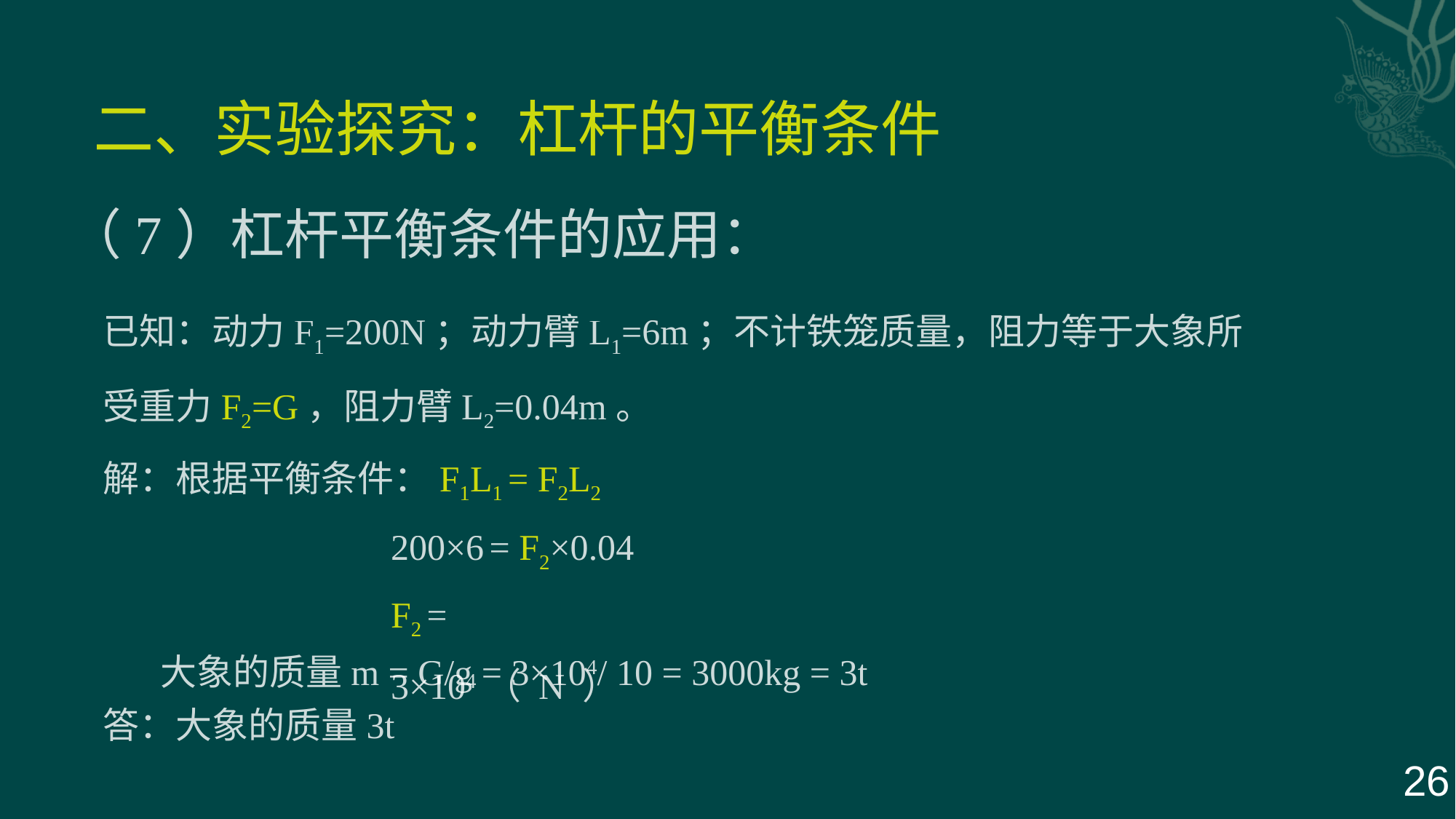

二、实验探究：杠杆的平衡条件
（7）杠杆平衡条件的应用：
已知：动力F1=200N；动力臂L1=6m；不计铁笼质量，阻力等于大象所受重力F2=G，阻力臂L2=0.04m。
解：根据平衡条件：F1L1 = F2L2
200×6 = F2×0.04
F2 = 3×104（ N ）
大象的质量m = G/g = 3×104/ 10 = 3000kg = 3t
答：大象的质量3t
26